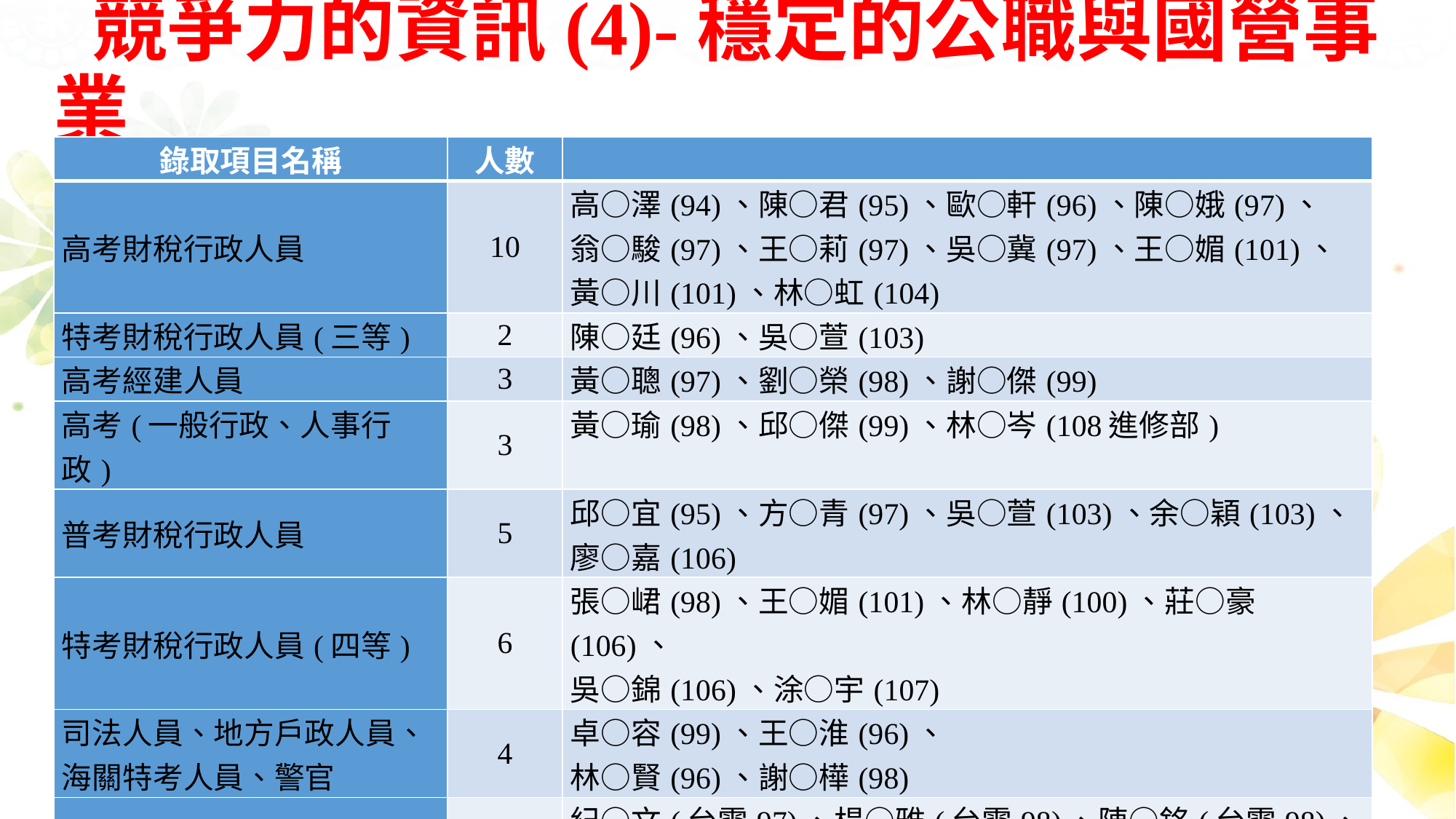

# 競爭力的資訊(4)-穩定的公職與國營事業
| 錄取項目名稱 | 人數 |  |
| --- | --- | --- |
| 高考財稅行政人員 | 10 | 高○澤(94)、陳○君(95)、歐○軒(96)、陳○娥(97)、 翁○駿(97)、王○莉(97)、吳○冀(97)、王○媚(101)、 黃○川(101)、林○虹(104) |
| 特考財稅行政人員(三等) | 2 | 陳○廷(96)、吳○萱(103) |
| 高考經建人員 | 3 | 黃○聰(97)、劉○榮(98)、謝○傑(99) |
| 高考(一般行政、人事行政) | 3 | 黃○瑜(98)、邱○傑(99)、林○岑(108進修部) |
| 普考財稅行政人員 | 5 | 邱○宜(95)、方○青(97)、吳○萱(103)、余○穎(103)、 廖○嘉(106) |
| 特考財稅行政人員(四等) | 6 | 張○峮(98)、王○媚(101)、林○靜(100)、莊○豪(106)、 吳○錦(106)、涂○宇(107) |
| 司法人員、地方戶政人員、 海關特考人員、警官 | 4 | 卓○容(99)、王○淮(96)、 林○賢(96)、謝○樺(98) |
| 中油、台電、自來水、 中華郵政、台鐵、台北捷運 | 14 | 紀○文(台電97)、楊○雅(台電98)、陳○銘(台電98)、 邱○偉(北捷98)、向○婕(台鐵98)、陳○晴(郵局99)、 林○寶(郵局99)、廖○彥(郵局103)、莊○儒(中油103)、 邱○ (中油103)、薛○尹(自來水103)、李○承(自來水103)、 劉○筑(107)、楊○婷(郵局109) |
14